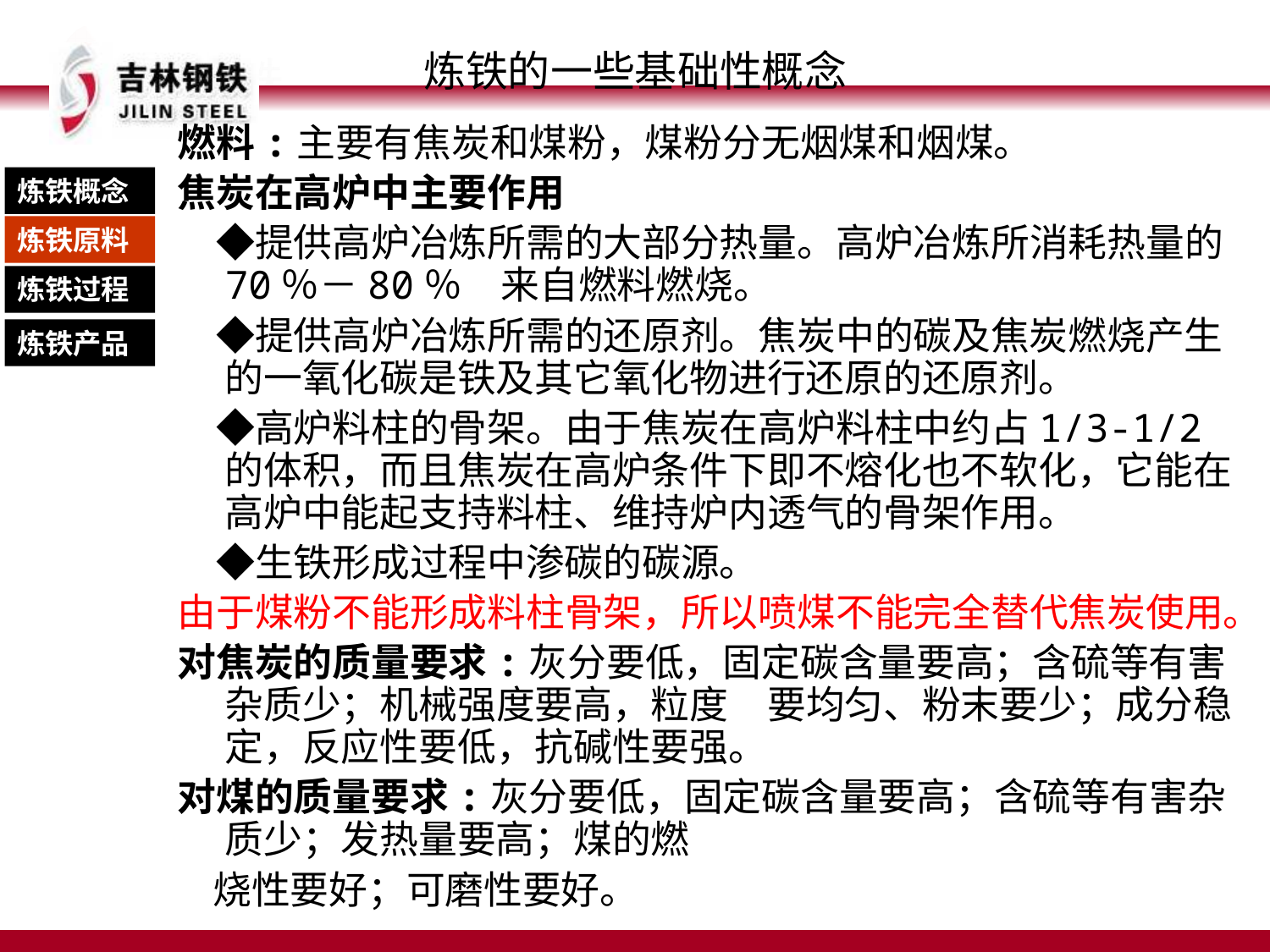

炼铁的一些基础性概念
燃料:主要有焦炭和煤粉，煤粉分无烟煤和烟煤。
焦炭在高炉中主要作用
　◆提供高炉冶炼所需的大部分热量。高炉冶炼所消耗热量的70％－80％　来自燃料燃烧。
　◆提供高炉冶炼所需的还原剂。焦炭中的碳及焦炭燃烧产生的一氧化碳是铁及其它氧化物进行还原的还原剂。
　◆高炉料柱的骨架。由于焦炭在高炉料柱中约占1/3-1/2的体积，而且焦炭在高炉条件下即不熔化也不软化，它能在高炉中能起支持料柱、维持炉内透气的骨架作用。
　◆生铁形成过程中渗碳的碳源。
由于煤粉不能形成料柱骨架，所以喷煤不能完全替代焦炭使用。
对焦炭的质量要求:灰分要低，固定碳含量要高；含硫等有害杂质少；机械强度要高，粒度　要均匀、粉末要少；成分稳定，反应性要低，抗碱性要强。
对煤的质量要求:灰分要低，固定碳含量要高；含硫等有害杂质少；发热量要高；煤的燃
   烧性要好；可磨性要好。
炼铁概念
炼铁原料
炼铁过程
炼铁产品